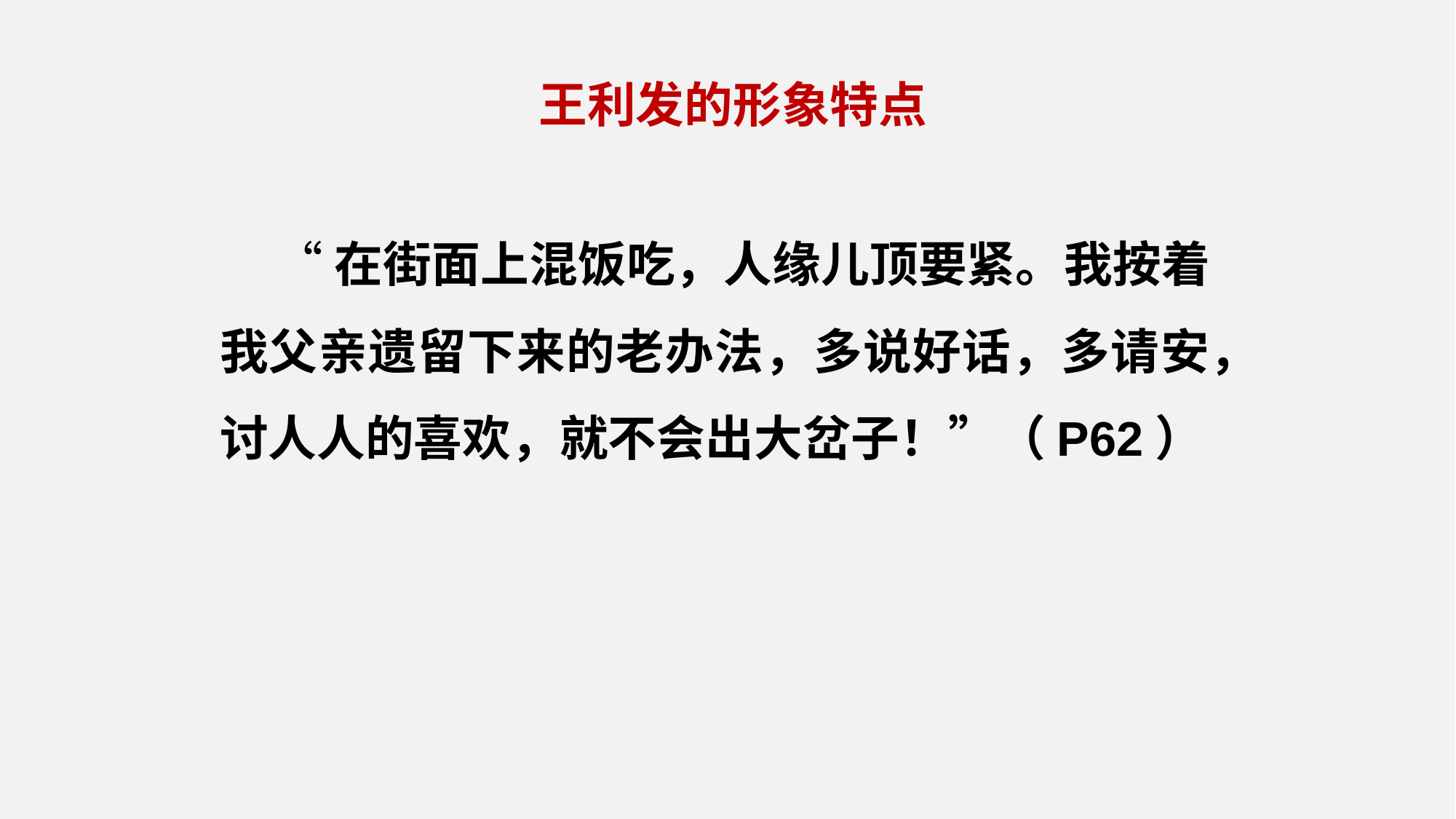

王利发的形象特点
“在街面上混饭吃，人缘儿顶要紧。我按着我父亲遗留下来的老办法，多说好话，多请安，讨人人的喜欢，就不会出大岔子！”（P62）